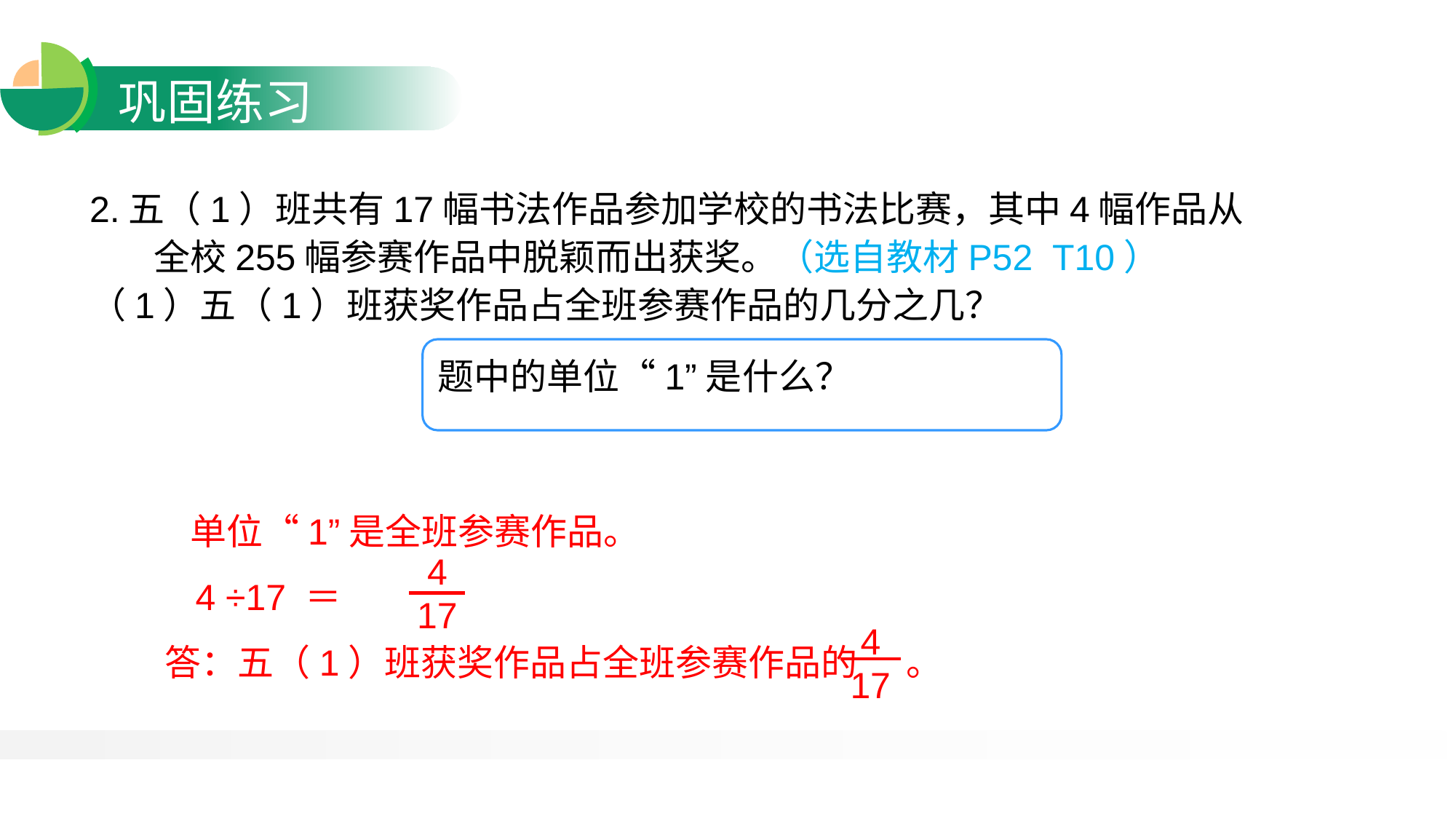

2.五（1）班共有17幅书法作品参加学校的书法比赛，其中4幅作品从全校255幅参赛作品中脱颖而出获奖。（选自教材P52  T10）
（1）五（1）班获奖作品占全班参赛作品的几分之几？
题中的单位“1”是什么？
  单位“1”是全班参赛作品。
   4 ÷17 ＝
答：五（1）班获奖作品占全班参赛作品的      。
4
17
4
17